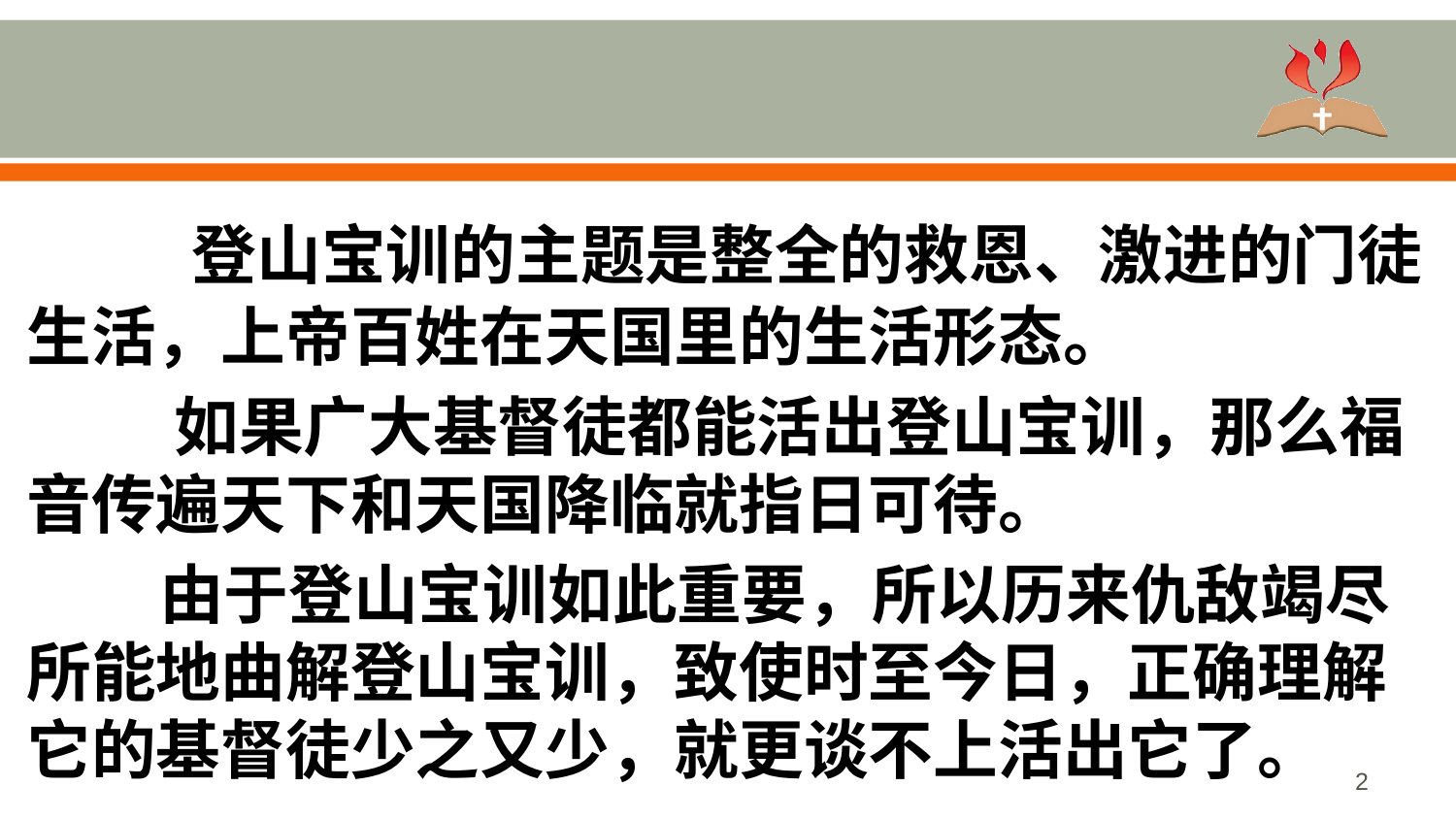

登山宝训的主题是整全的救恩、激进的门徒生活，上帝百姓在天国里的生活形态。
    如果广大基督徒都能活出登山宝训，那么福音传遍天下和天国降临就指日可待。
   由于登山宝训如此重要，所以历来仇敌竭尽所能地曲解登山宝训，致使时至今日，正确理解它的基督徒少之又少，就更谈不上活出它了。

2